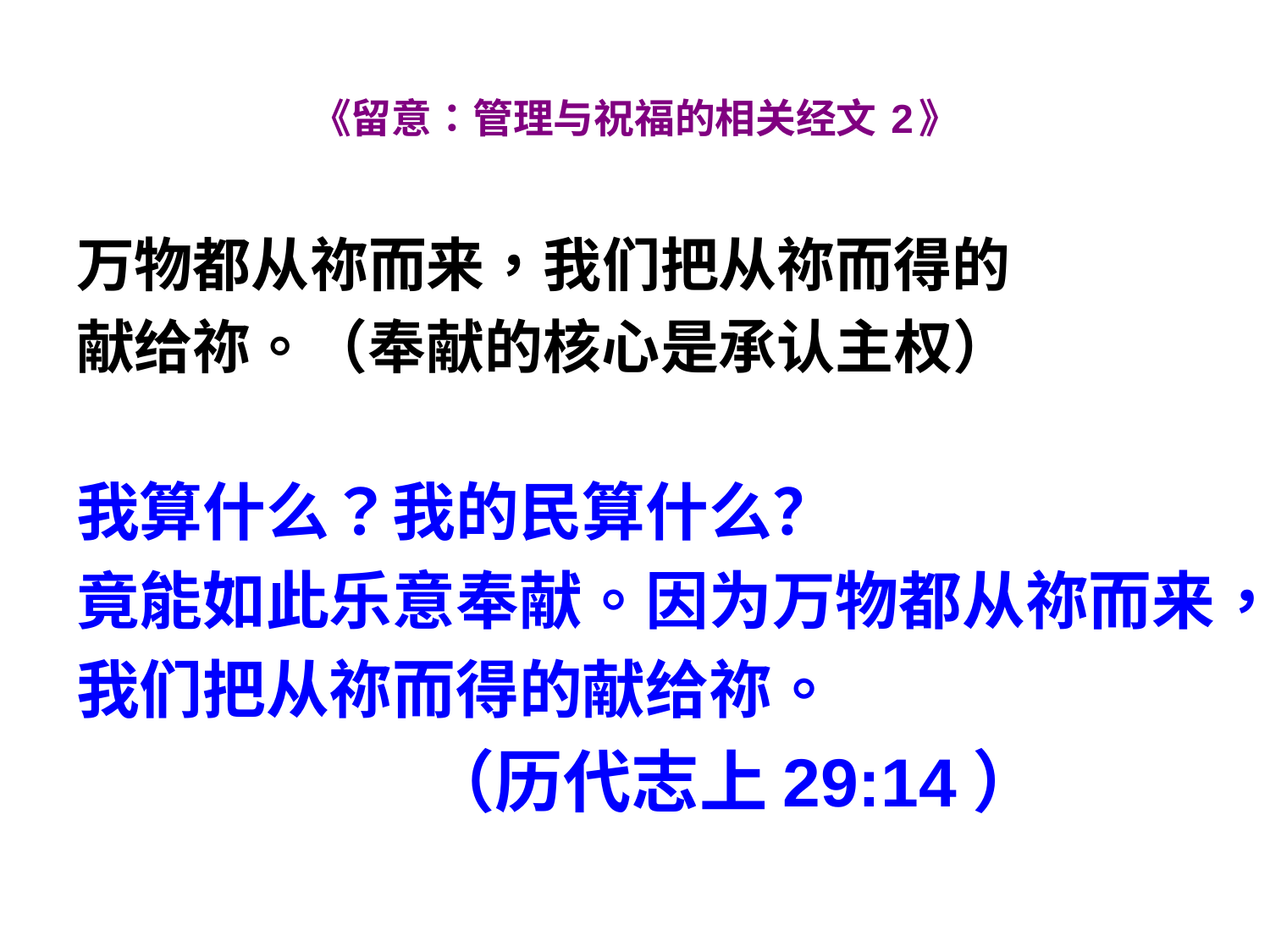

# 《留意：管理与祝福的相关经文 2》
万物都从祢而来，我们把从祢而得的
献给祢。（奉献的核心是承认主权）

我算什么？我的民算什么？
竟能如此乐意奉献。因为万物都从祢而来，
我们把从祢而得的献给祢。
           （历代志上29:14）